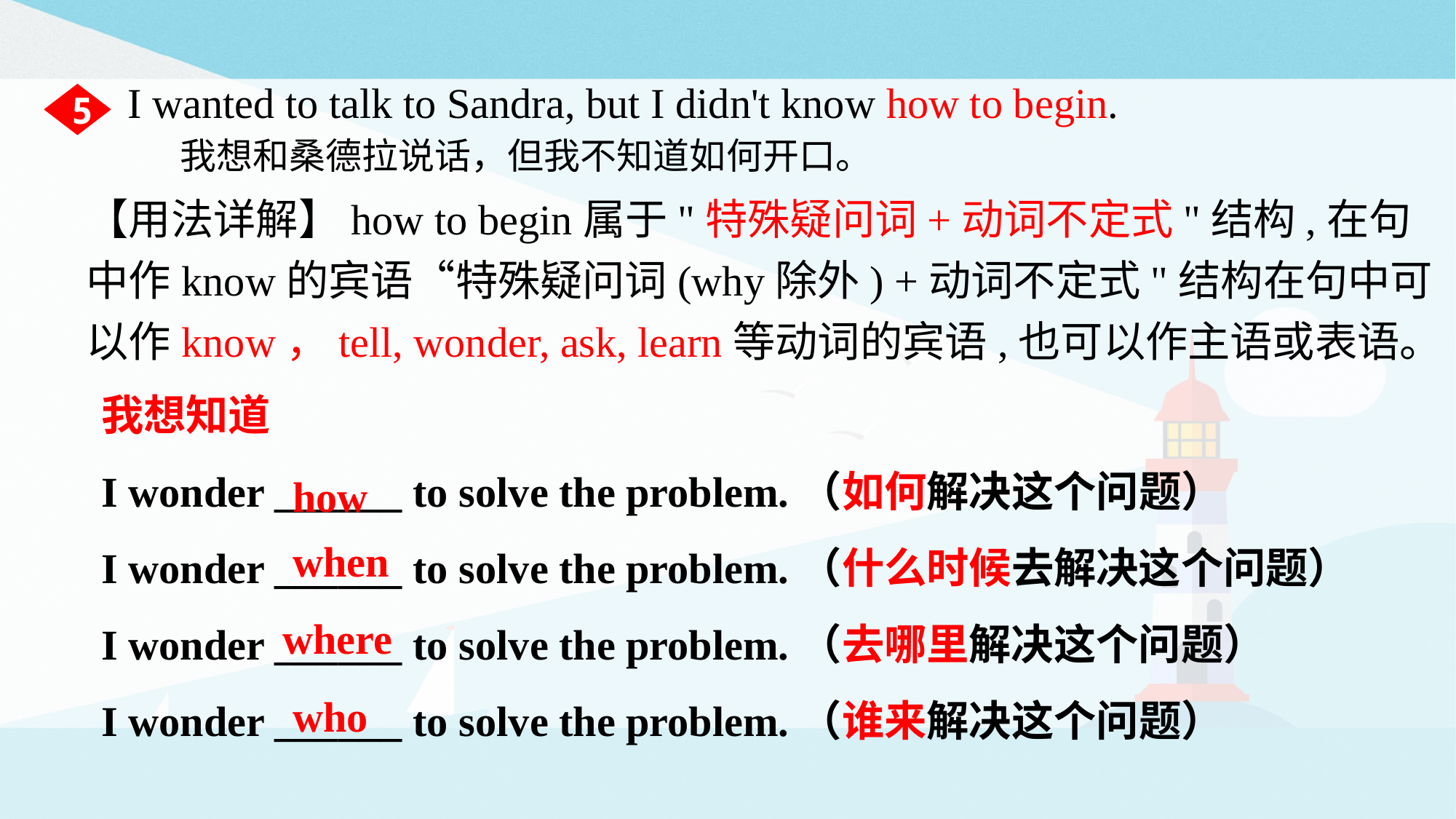

I wanted to talk to Sandra, but I didn't know how to begin.         我想和桑德拉说话，但我不知道如何开口。
5
【用法详解】how to begin属于"特殊疑问词+动词不定式"结构,在句中作know的宾语“特殊疑问词(why除外) +动词不定式"结构在句中可以作know，tell, wonder, ask, learn等动词的宾语,也可以作主语或表语。
我想知道
I wonder ______ to solve the problem.（如何解决这个问题）
I wonder ______ to solve the problem.（什么时候去解决这个问题）
I wonder ______ to solve the problem.（去哪里解决这个问题）
I wonder ______ to solve the problem.（谁来解决这个问题）

how
when
where
who